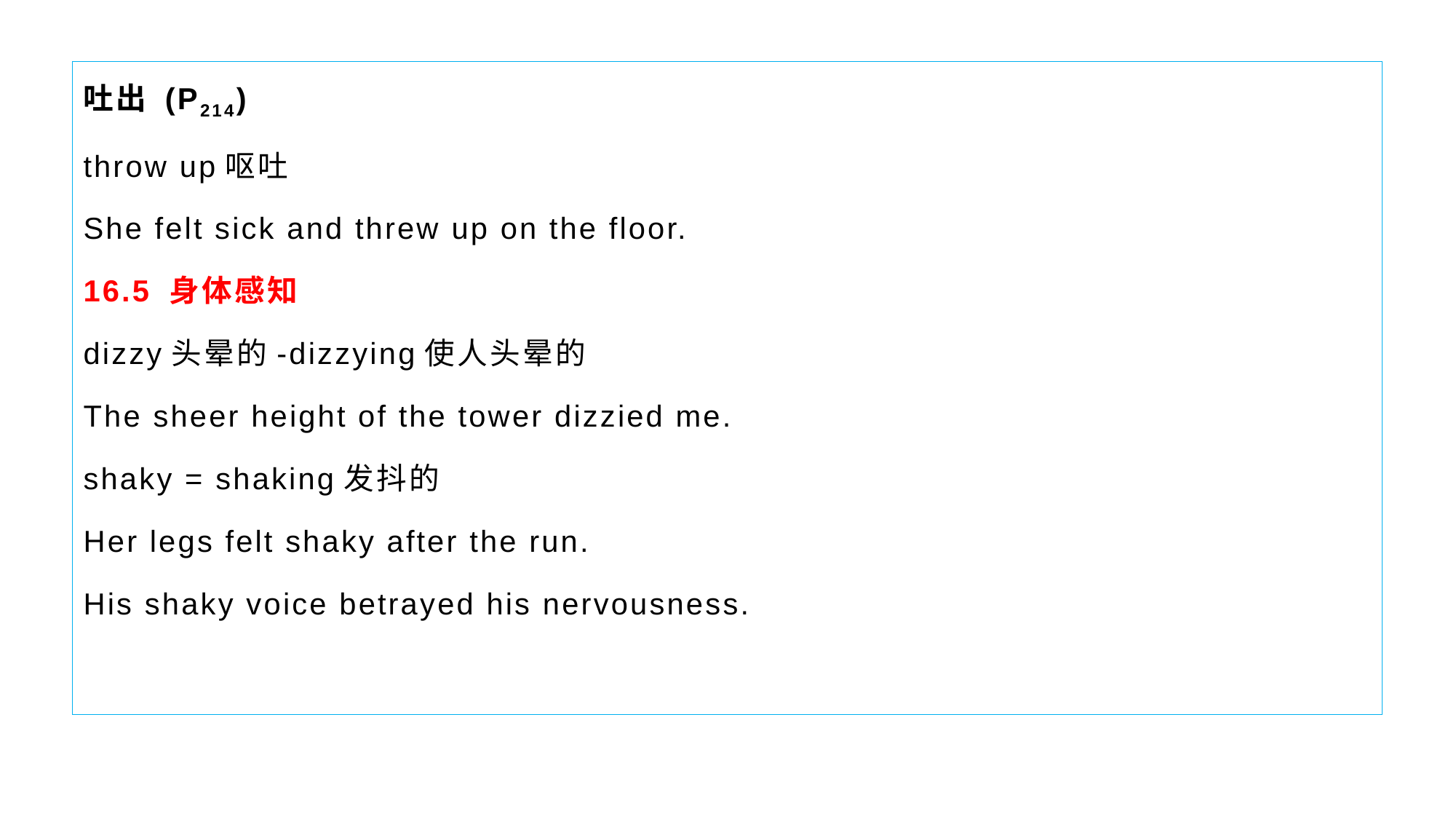

吐出 (P214)
throw up呕吐
She felt sick and threw up on the floor.
16.5 身体感知
dizzy头晕的-dizzying使人头晕的
The sheer height of the tower dizzied me.
shaky = shaking发抖的
Her legs felt shaky after the run.
His shaky voice betrayed his nervousness.